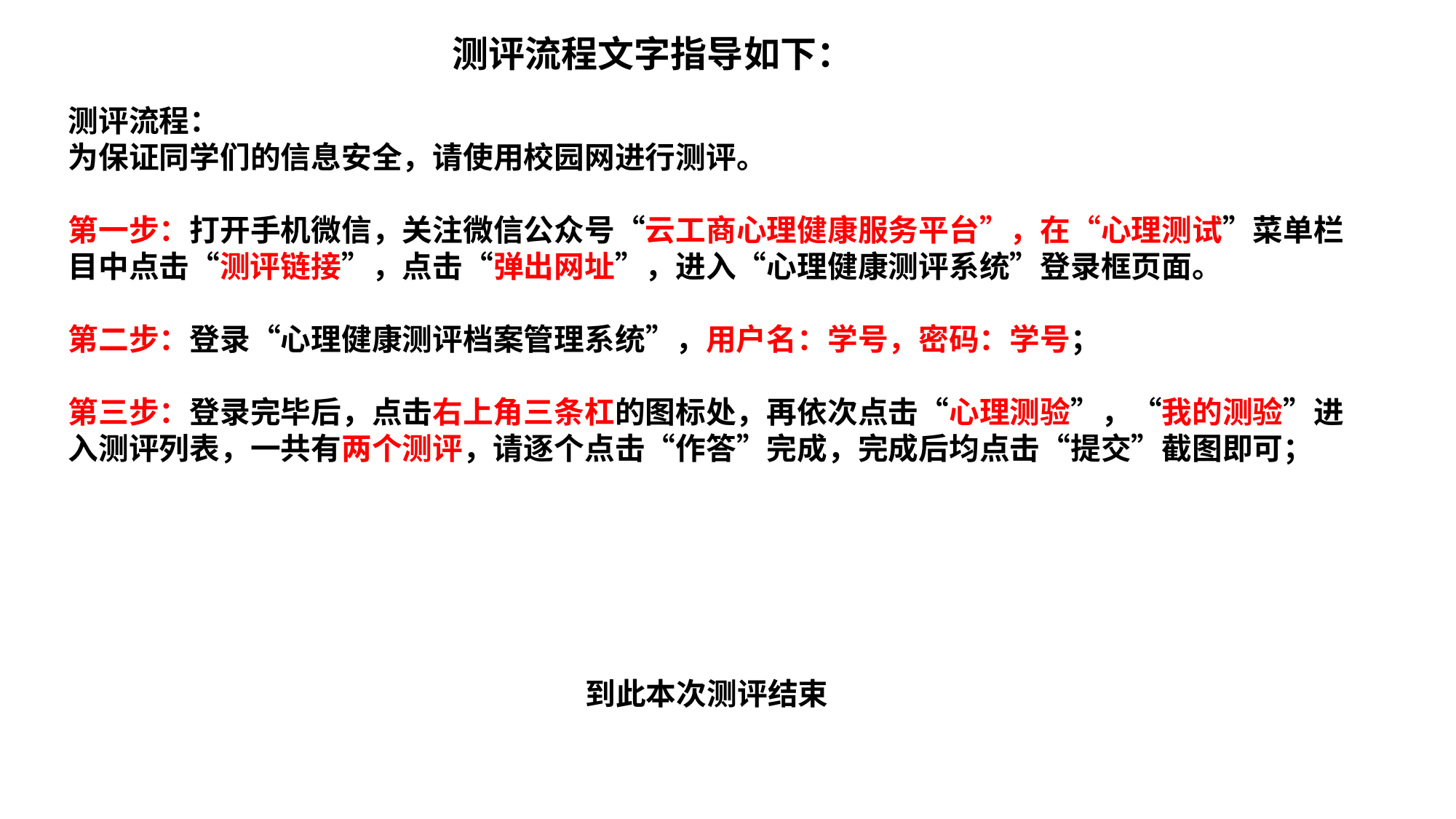

测评流程文字指导如下：

测评流程：
为保证同学们的信息安全，请使用校园网进行测评。

第一步：打开手机微信，关注微信公众号“云工商心理健康服务平台”，在“心理测试”菜单栏目中点击“测评链接”，点击“弹出网址”，进入“心理健康测评系统”登录框页面。

第二步：登录“心理健康测评档案管理系统”，用户名：学号，密码：学号；

第三步：登录完毕后，点击右上角三条杠的图标处，再依次点击“心理测验”，“我的测验”进入测评列表，一共有两个测评，请逐个点击“作答”完成，完成后均点击“提交”截图即可；

1

到此本次测评结束